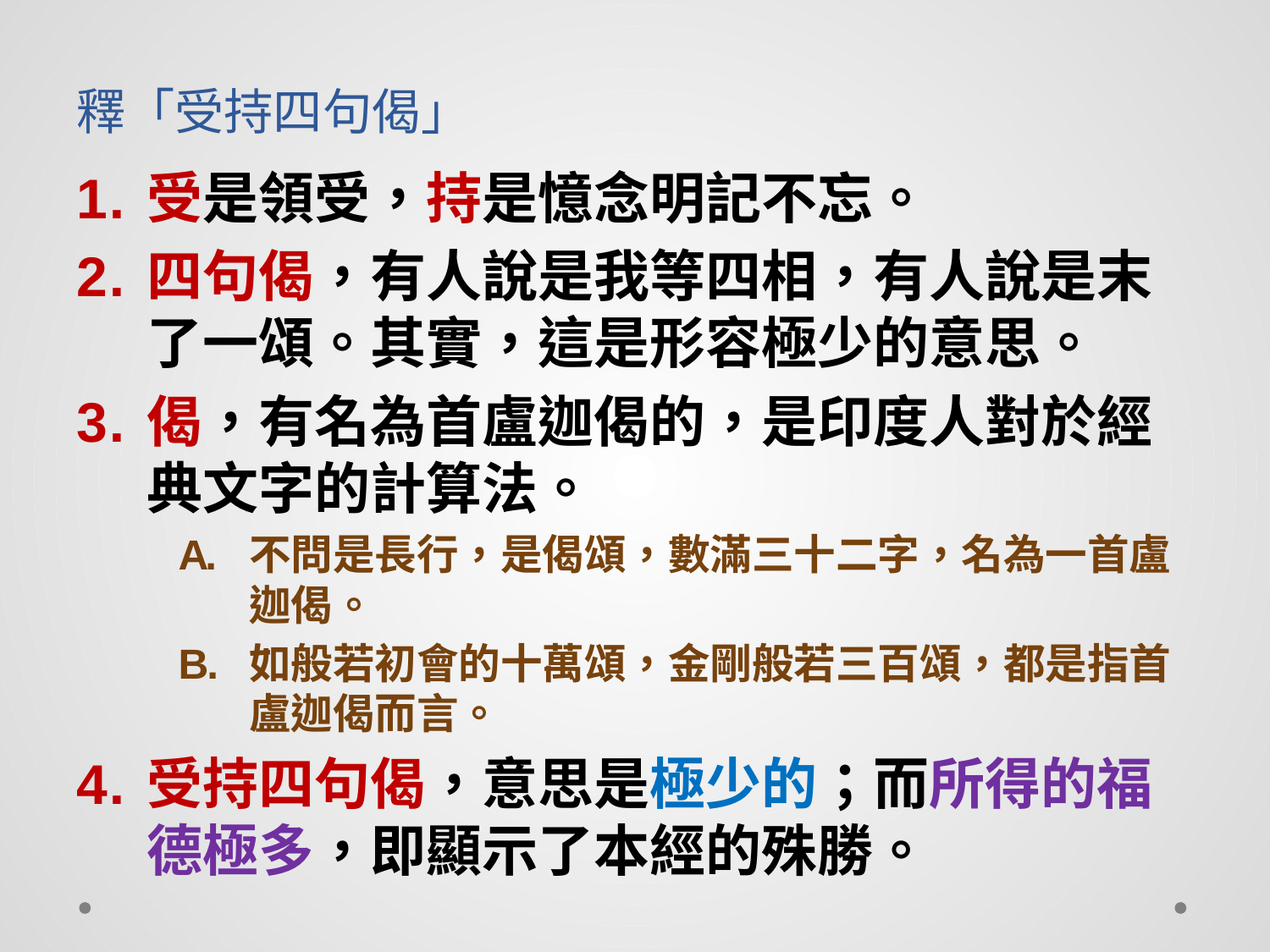

# 釋「受持四句偈」
受是領受，持是憶念明記不忘。
四句偈，有人說是我等四相，有人說是末了一頌。其實，這是形容極少的意思。
偈，有名為首盧迦偈的，是印度人對於經典文字的計算法。
不問是長行，是偈頌，數滿三十二字，名為一首盧迦偈。
如般若初會的十萬頌，金剛般若三百頌，都是指首盧迦偈而言。
受持四句偈，意思是極少的；而所得的福德極多，即顯示了本經的殊勝。